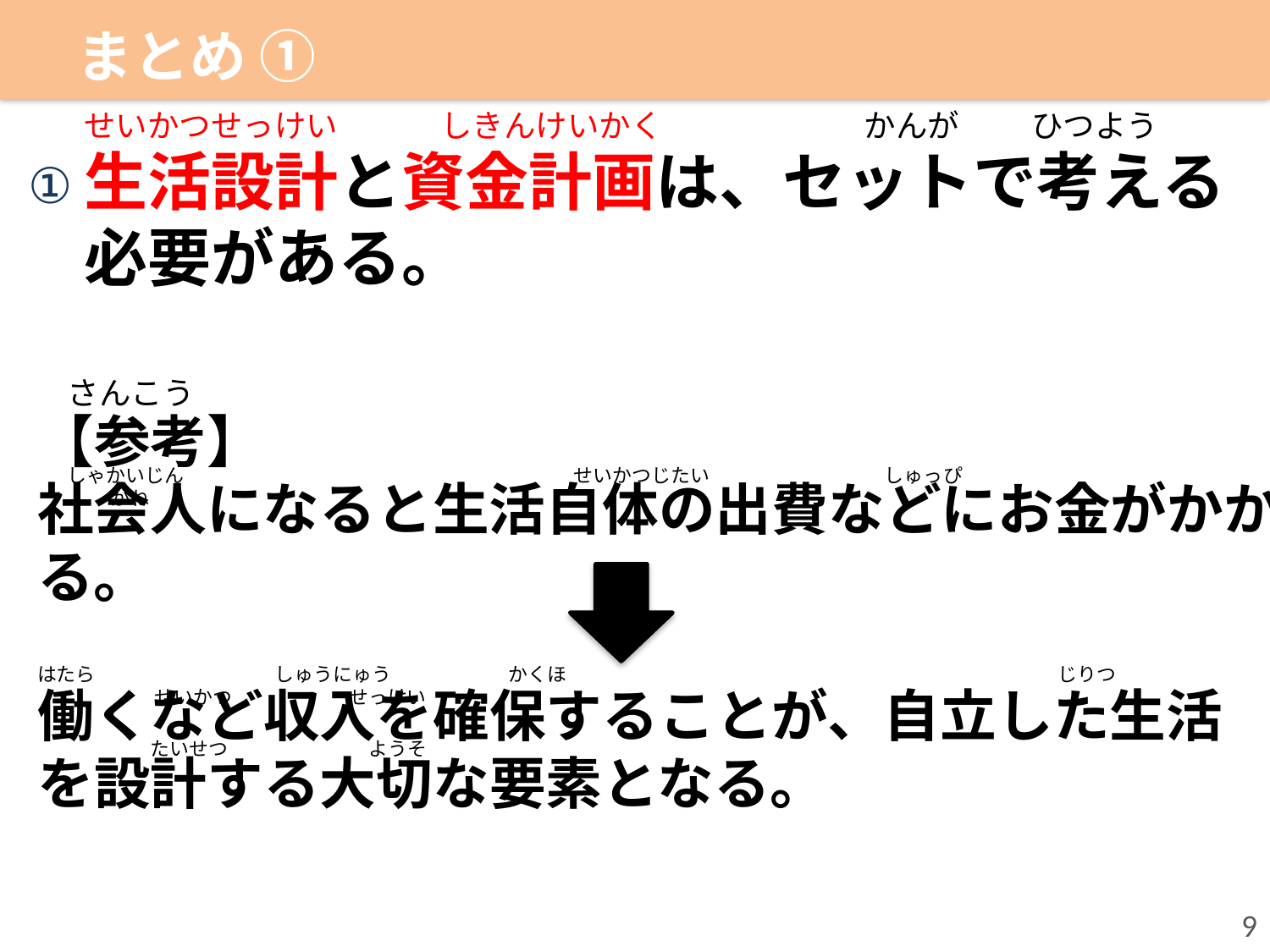

まとめ ①
せいかつせっけい　　　 しきんけいかく                            かんが          ひつよう
①
生活設計と資金計画は、セットで考える必要がある。
さんこう
【参考】
社会人になると生活自体の出費などにお金がかかる。
しゃかいじん　　　　　　　　　　　　　　　　　　　　せいかつじたい　　　　　　　　　しゅっぴ　　　　　　　　　　　　　　　　 かね

はたら　　　　　　　　　 しゅうにゅう　　　　　　かくほ　　　　　　　　　　　　　　　　　　　　　　　　　 じりつ　　　　　　　　　　せいかつ　　　　　　せっけい
働くなど収入を確保することが、自立した生活を設計する大切な要素となる。
たいせつ　　　　　　　 ようそ
9